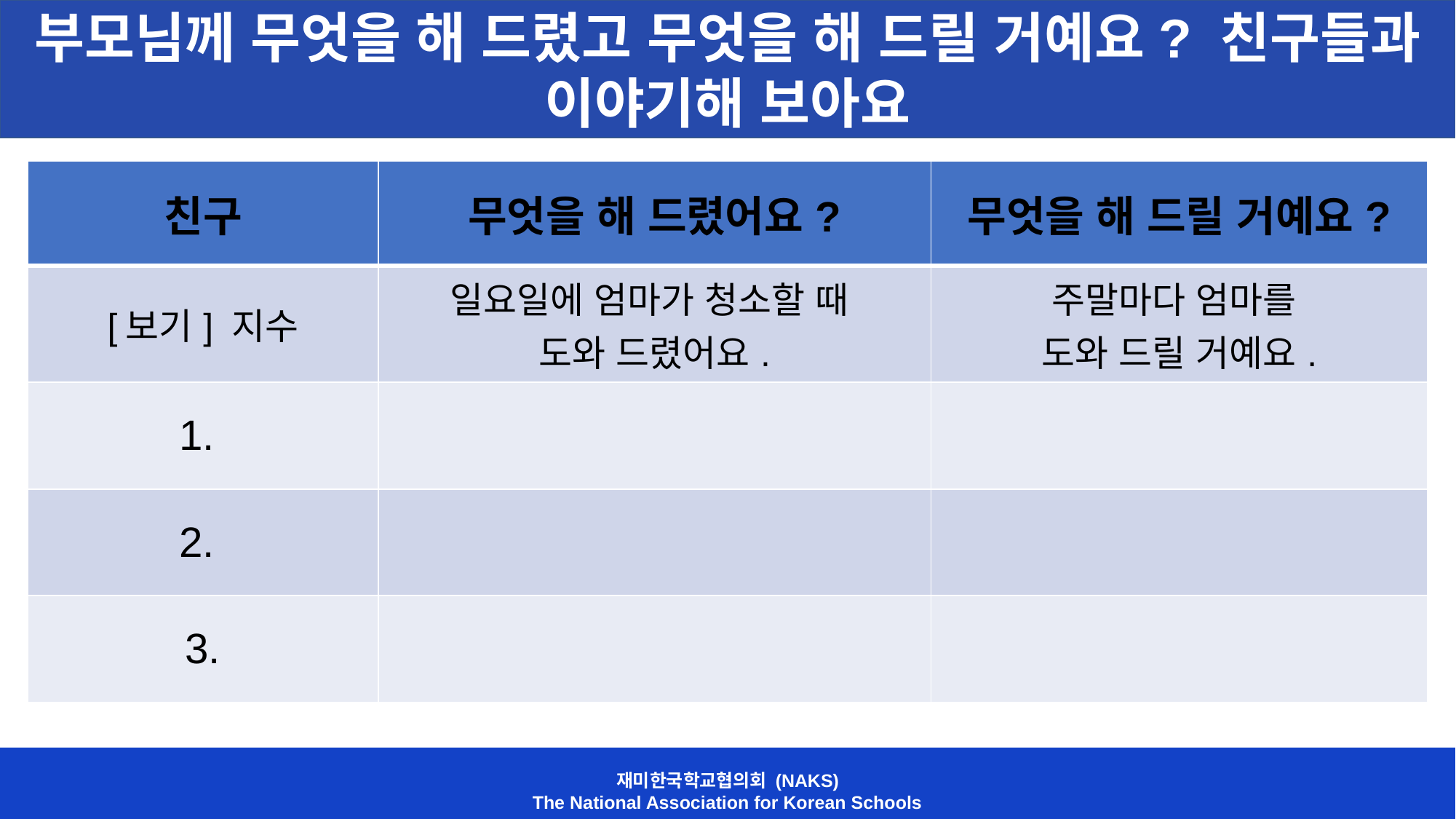

부모님께 무엇을 해 드렸고 무엇을 해 드릴 거예요? 친구들과 이야기해 보아요
| 친구 | 무엇을 해 드렸어요? | 무엇을 해 드릴 거예요? |
| --- | --- | --- |
| [보기] 지수 | 일요일에 엄마가 청소할 때 도와 드렸어요. | 주말마다 엄마를 도와 드릴 거예요. |
| 1. |  |  |
| 2. |  |  |
| 3. |  |  |
재미한국학교협의회 (NAKS)
The National Association for Korean Schools